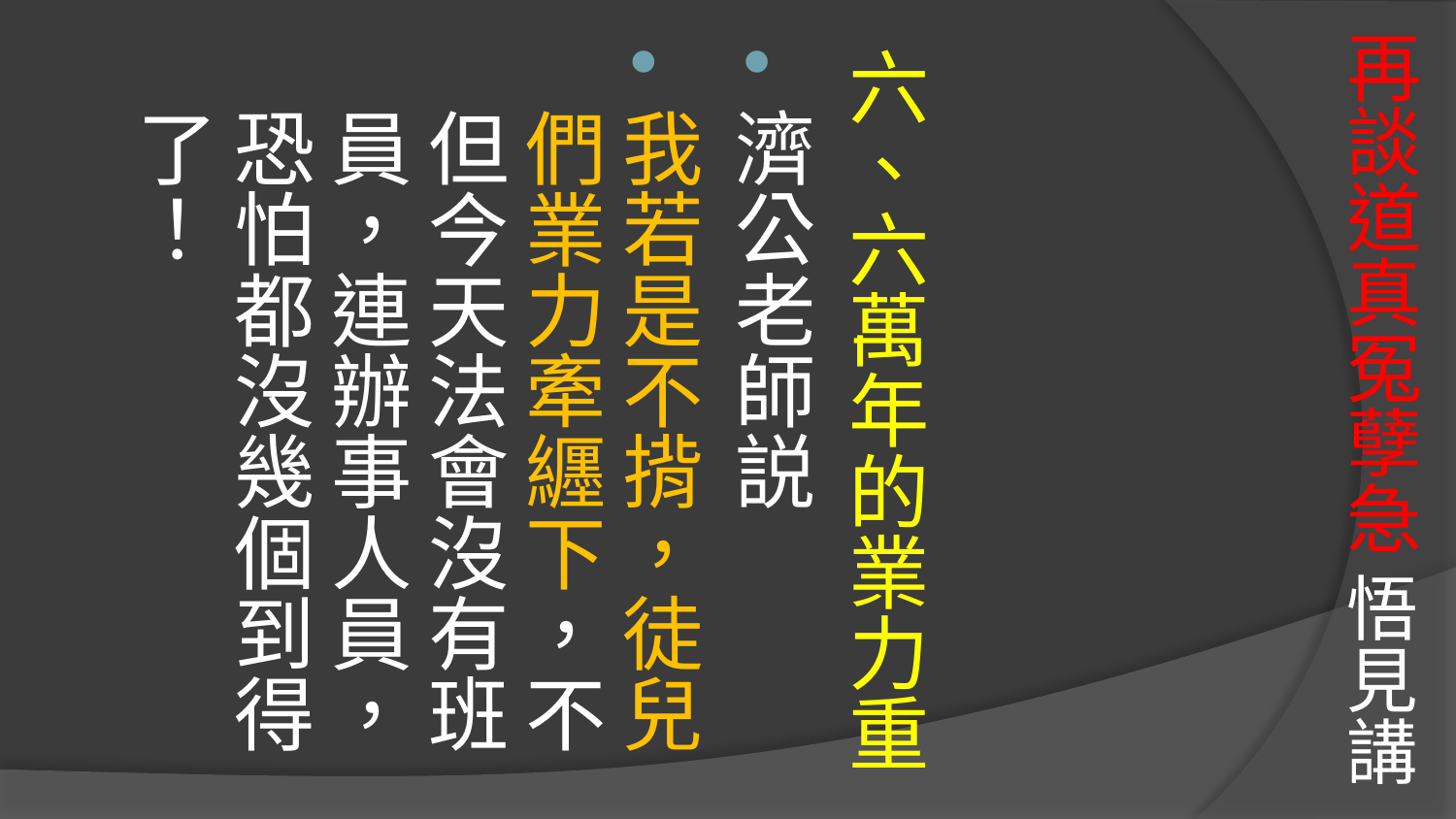

# 再談道真冤孽急 悟見講
六、六萬年的業力重
濟公老師説
我若是不揹，徒兒們業力牽纒下，不但今天法會沒有班員，連辦事人員，恐怕都沒幾個到得了！